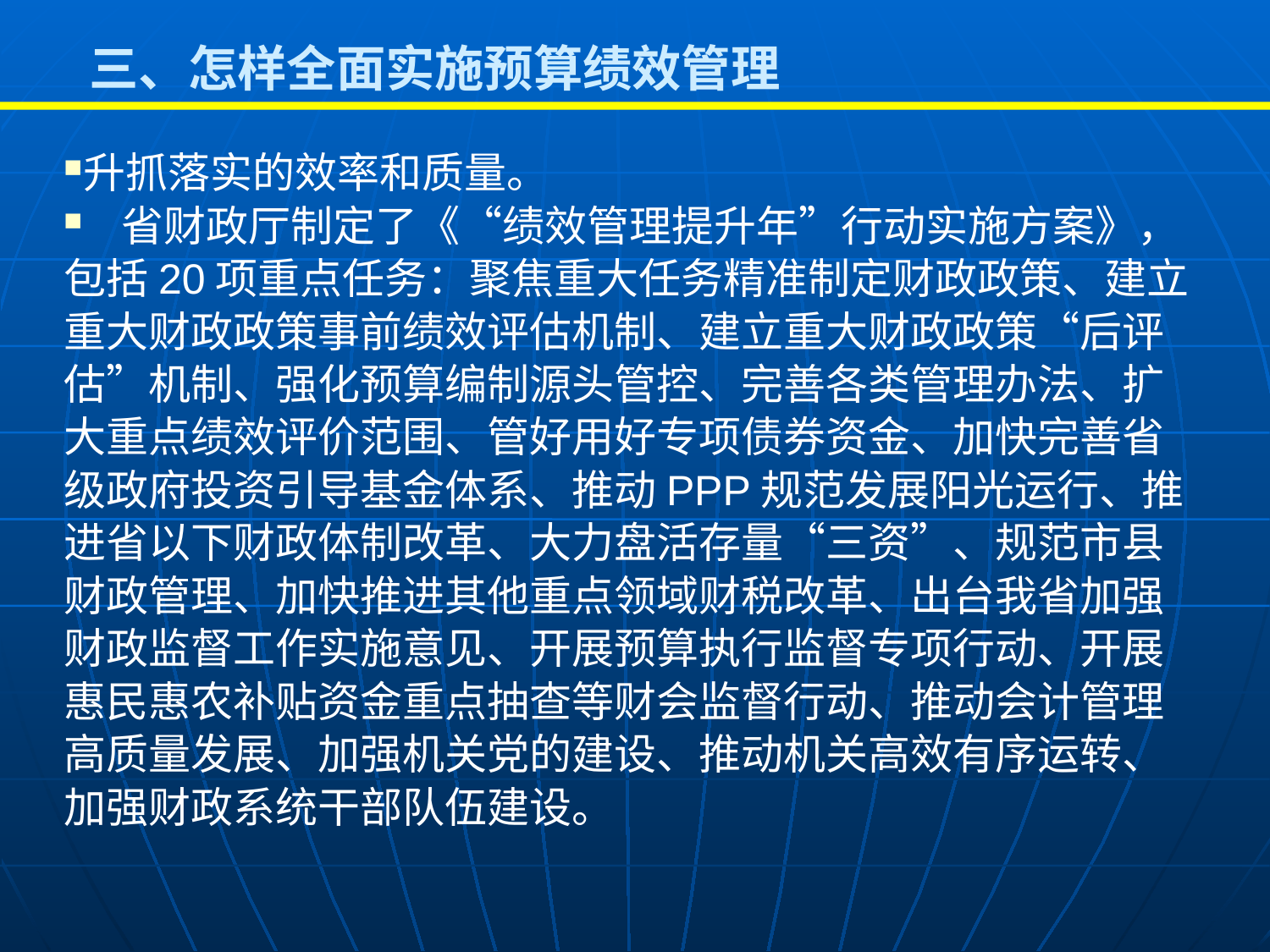

三、怎样全面实施预算绩效管理

升抓落实的效率和质量。
   省财政厅制定了《“绩效管理提升年”行动实施方案》，包括20项重点任务：聚焦重大任务精准制定财政政策、建立重大财政政策事前绩效评估机制、建立重大财政政策“后评估”机制、强化预算编制源头管控、完善各类管理办法、扩大重点绩效评价范围、管好用好专项债券资金、加快完善省级政府投资引导基金体系、推动PPP规范发展阳光运行、推进省以下财政体制改革、大力盘活存量“三资”、规范市县财政管理、加快推进其他重点领域财税改革、出台我省加强财政监督工作实施意见、开展预算执行监督专项行动、开展惠民惠农补贴资金重点抽查等财会监督行动、推动会计管理高质量发展、加强机关党的建设、推动机关高效有序运转、加强财政系统干部队伍建设。